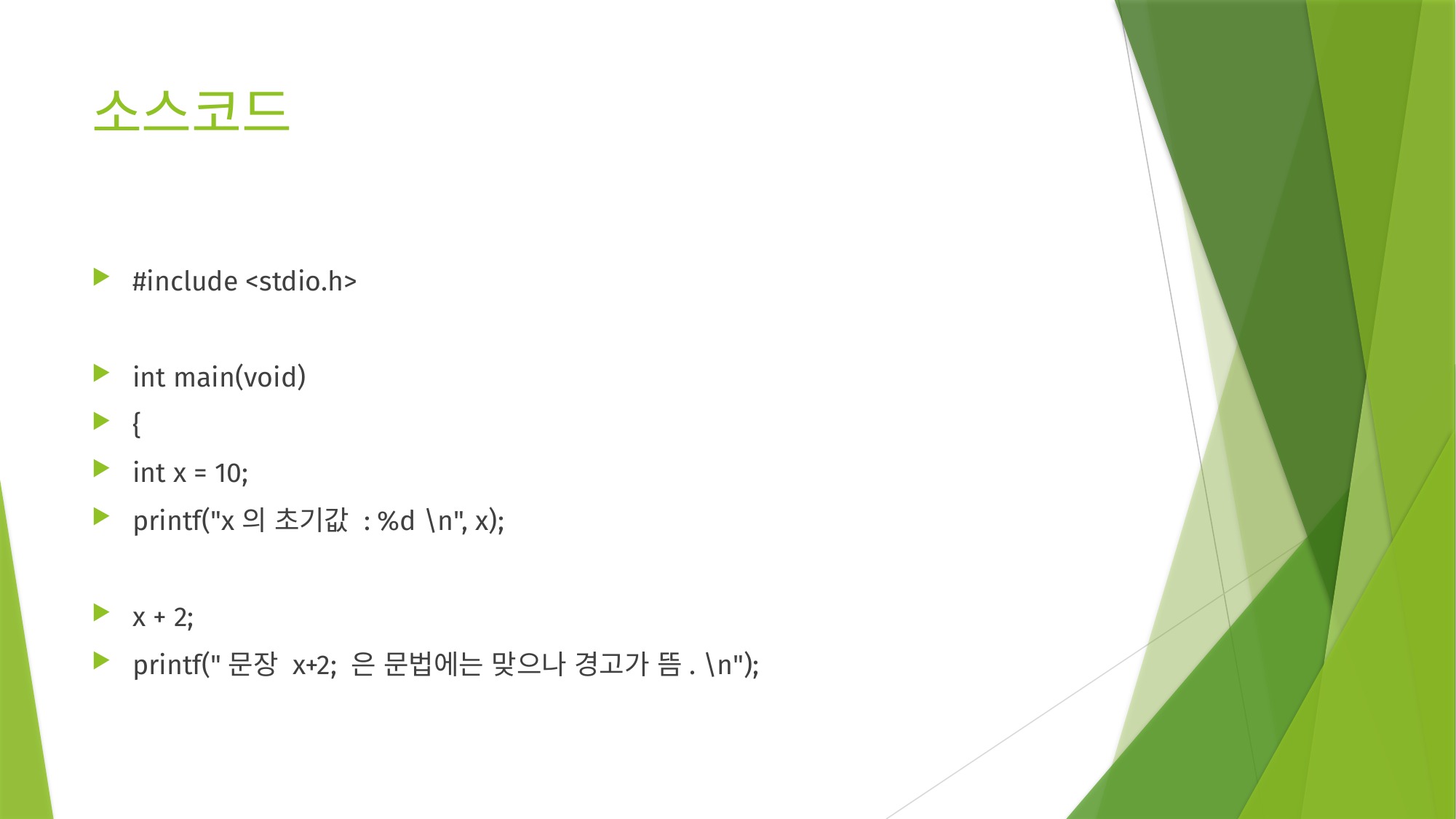

# 소스코드
#include <stdio.h>

int main(void)
{
int x = 10;
printf("x의 초기값 : %d \n", x);

x + 2;
printf("문장 x+2; 은 문법에는 맞으나 경고가 뜸. \n");